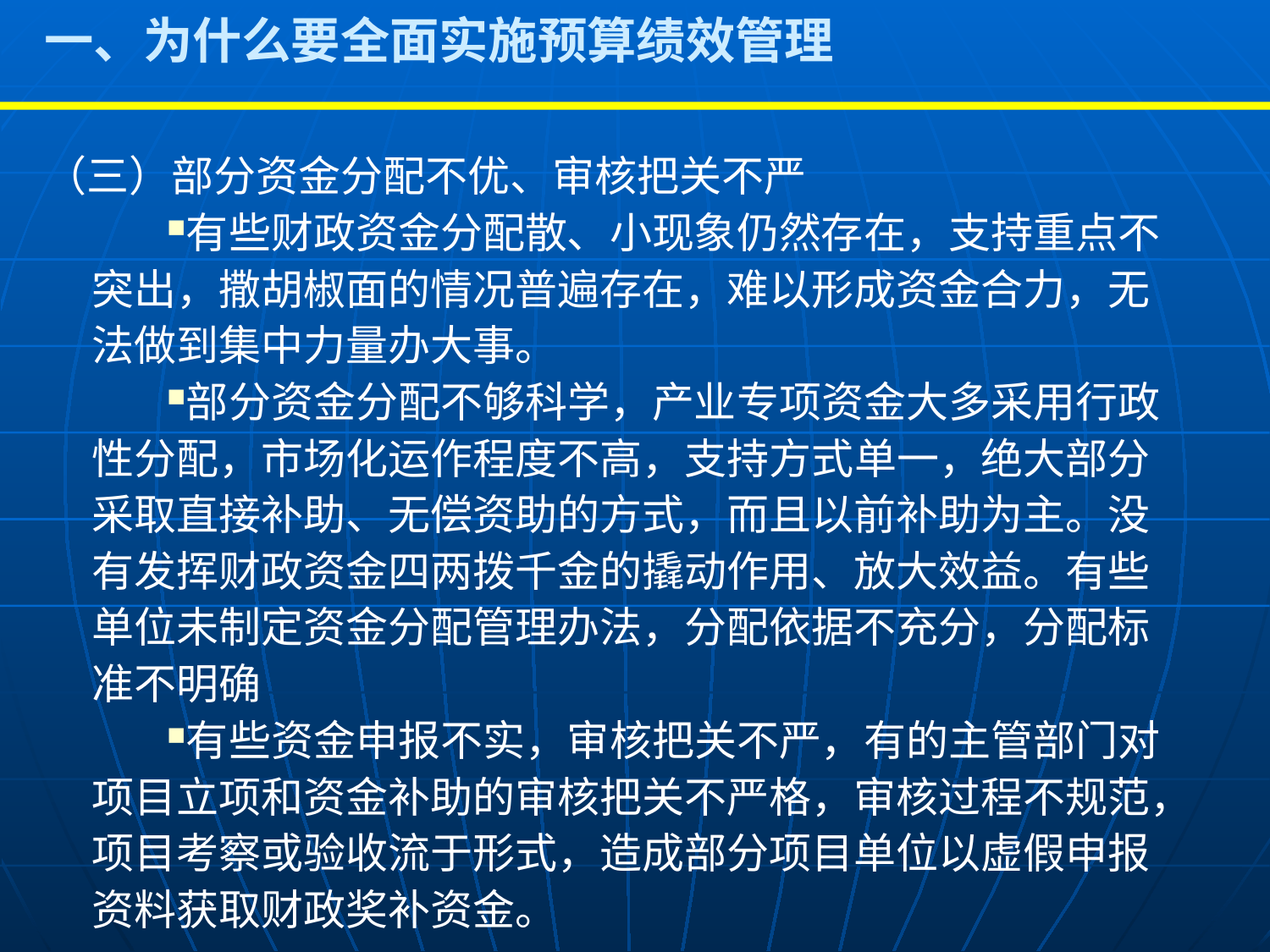

一、为什么要全面实施预算绩效管理

（三）部分资金分配不优、审核把关不严
有些财政资金分配散、小现象仍然存在，支持重点不突出，撒胡椒面的情况普遍存在，难以形成资金合力，无法做到集中力量办大事。
部分资金分配不够科学，产业专项资金大多采用行政性分配，市场化运作程度不高，支持方式单一，绝大部分采取直接补助、无偿资助的方式，而且以前补助为主。没有发挥财政资金四两拨千金的撬动作用、放大效益。有些单位未制定资金分配管理办法，分配依据不充分，分配标准不明确
有些资金申报不实，审核把关不严，有的主管部门对项目立项和资金补助的审核把关不严格，审核过程不规范，项目考察或验收流于形式，造成部分项目单位以虚假申报资料获取财政奖补资金。